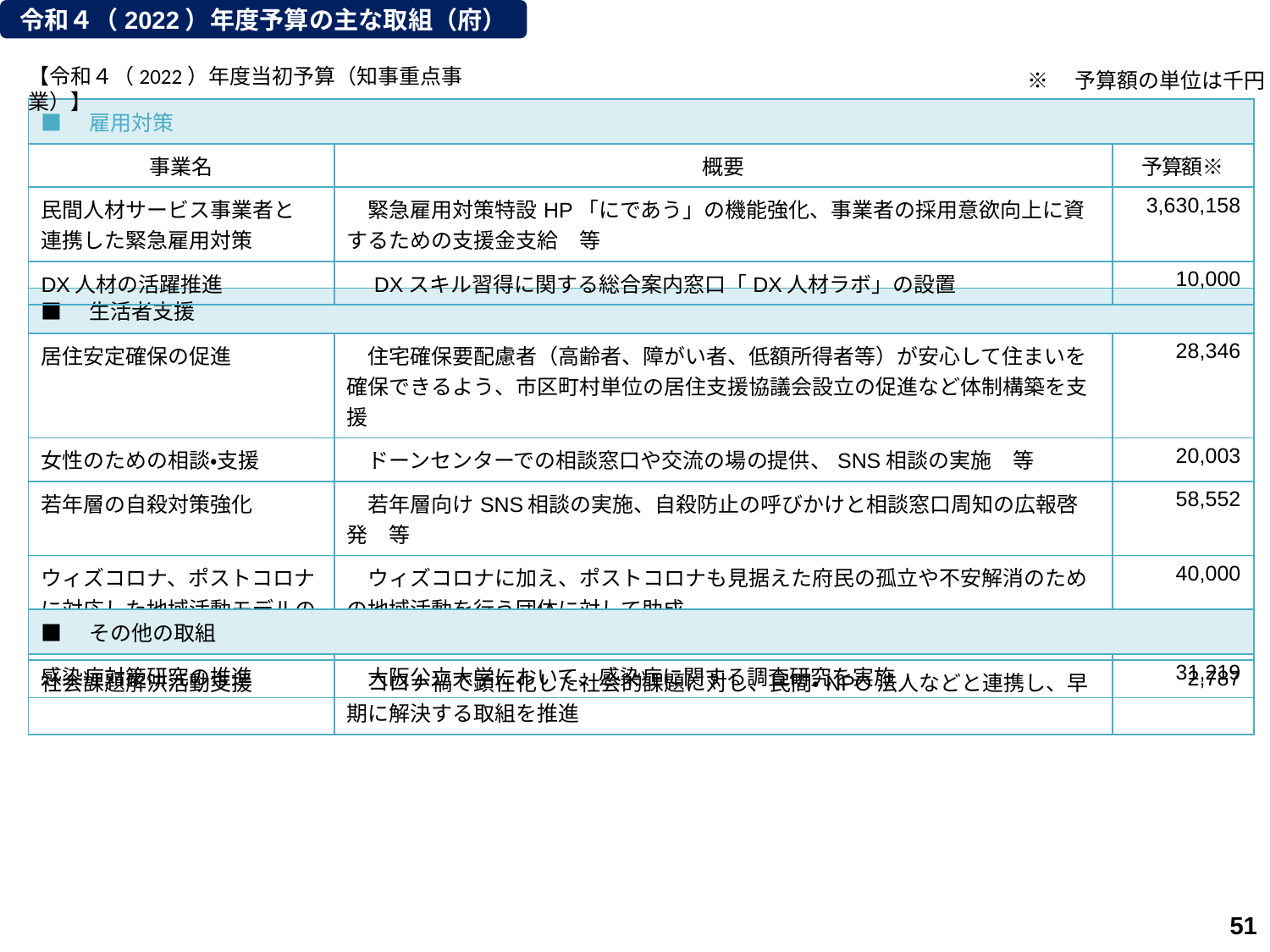

令和４（2022）年度予算の主な取組（府）
【令和４（2022）年度当初予算（知事重点事業）】
※　予算額の単位は千円
| ■　雇用対策 |  |  |
| --- | --- | --- |
| 事業名 | 概要 | 予算額※ |
| 民間人材サービス事業者と 連携した緊急雇用対策 | 緊急雇用対策特設HP「にであう」の機能強化、事業者の採用意欲向上に資するための支援金支給　等 | 3,630,158 |
| DX人材の活躍推進 | DXスキル習得に関する総合案内窓口「DX人材ラボ」の設置 | 10,000 |
| ■　生活者支援 |  |  |
| --- | --- | --- |
| 居住安定確保の促進 | 住宅確保要配慮者（高齢者、障がい者、低額所得者等）が安心して住まいを確保できるよう、市区町村単位の居住支援協議会設立の促進など体制構築を支援 | 28,346 |
| 女性のための相談・支援 | ドーンセンターでの相談窓口や交流の場の提供、SNS相談の実施　等 | 20,003 |
| 若年層の自殺対策強化 | 若年層向けSNS相談の実施、自殺防止の呼びかけと相談窓口周知の広報啓発　等 | 58,552 |
| ウィズコロナ、ポストコロナに対応した地域活動モデルの開発 | ウィズコロナに加え、ポストコロナも見据えた府民の孤立や不安解消のための地域活動を行う団体に対して助成 | 40,000 |
| 社会課題解決活動支援 | コロナ禍で顕在化した社会的課題に対し、民間・NPO法人などと連携し、早期に解決する取組を推進 | 2,787 |
| ■　その他の取組 |  |  |
| --- | --- | --- |
| 感染症対策研究の推進 | 大阪公立大学において、感染症に関する調査研究を実施 | 31,219 |
51